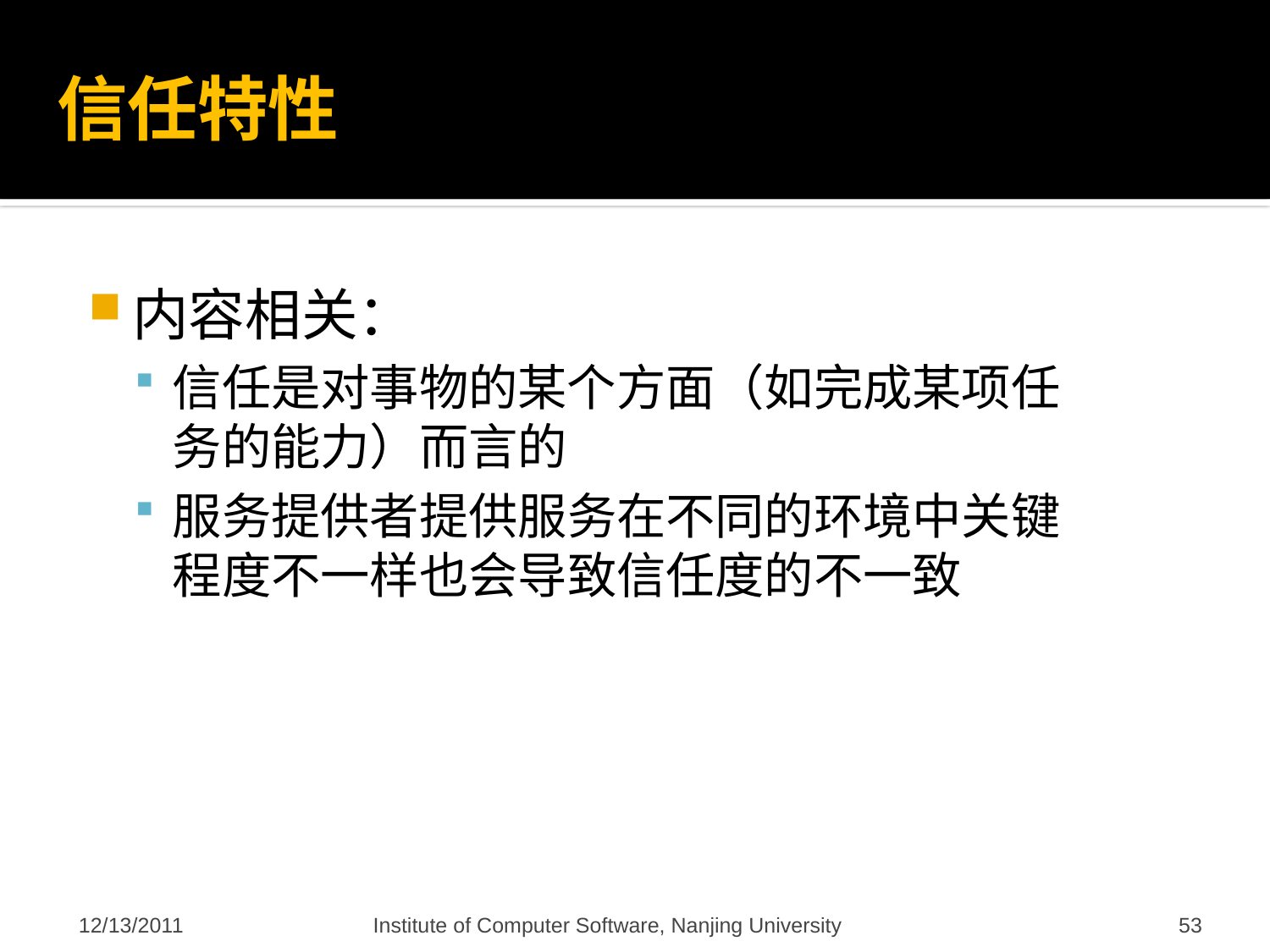

# 信任特性
内容相关：
信任是对事物的某个方面（如完成某项任务的能力）而言的
服务提供者提供服务在不同的环境中关键程度不一样也会导致信任度的不一致
53
12/13/2011
Institute of Computer Software, Nanjing University
53